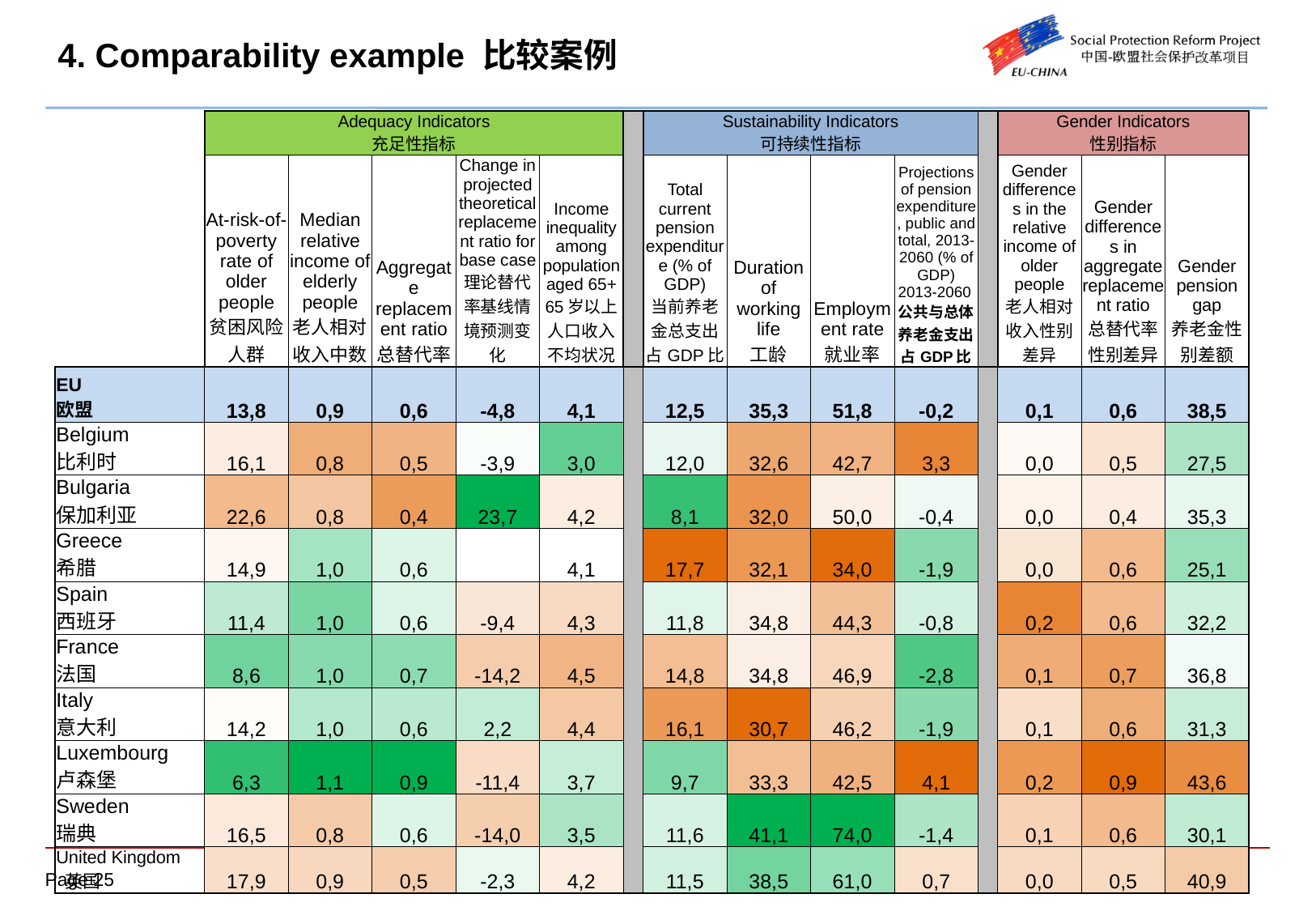

# 4. Comparability example 比较案例
|  | Adequacy Indicators 充足性指标 |  |  |  |  |  | Sustainability Indicators 可持续性指标 |  |  |  |  | Gender Indicators 性别指标 |  |  |
| --- | --- | --- | --- | --- | --- | --- | --- | --- | --- | --- | --- | --- | --- | --- |
|  | At-risk-of-poverty rate of older people 贫困风险人群 | Median relative income of elderly people 老人相对收入中数 | Aggregate replacement ratio 总替代率 | Change in projected theoretical replacement ratio for base case 理论替代率基线情境预测变化 | Income inequality among population aged 65+ 65岁以上人口收入不均状况 |  | Total current pension expenditure (% of GDP) 当前养老金总支出占GDP比 | Duration of working life 工龄 | Employment rate 就业率 | Projections of pension expenditure, public and total, 2013-2060 (% of GDP) 2013-2060公共与总体养老金支出占GDP比 |  | Gender differences in the relative income of older people 老人相对收入性别差异 | Gender differences in aggregate replacement ratio 总替代率性别差异 | Gender pension gap 养老金性别差额 |
| EU 欧盟 | 13,8 | 0,9 | 0,6 | -4,8 | 4,1 |  | 12,5 | 35,3 | 51,8 | -0,2 |  | 0,1 | 0,6 | 38,5 |
| Belgium 比利时 | 16,1 | 0,8 | 0,5 | -3,9 | 3,0 |  | 12,0 | 32,6 | 42,7 | 3,3 |  | 0,0 | 0,5 | 27,5 |
| Bulgaria 保加利亚 | 22,6 | 0,8 | 0,4 | 23,7 | 4,2 |  | 8,1 | 32,0 | 50,0 | -0,4 |  | 0,0 | 0,4 | 35,3 |
| Greece 希腊 | 14,9 | 1,0 | 0,6 |  | 4,1 |  | 17,7 | 32,1 | 34,0 | -1,9 |  | 0,0 | 0,6 | 25,1 |
| Spain 西班牙 | 11,4 | 1,0 | 0,6 | -9,4 | 4,3 |  | 11,8 | 34,8 | 44,3 | -0,8 |  | 0,2 | 0,6 | 32,2 |
| France 法国 | 8,6 | 1,0 | 0,7 | -14,2 | 4,5 |  | 14,8 | 34,8 | 46,9 | -2,8 |  | 0,1 | 0,7 | 36,8 |
| Italy 意大利 | 14,2 | 1,0 | 0,6 | 2,2 | 4,4 |  | 16,1 | 30,7 | 46,2 | -1,9 |  | 0,1 | 0,6 | 31,3 |
| Luxembourg 卢森堡 | 6,3 | 1,1 | 0,9 | -11,4 | 3,7 |  | 9,7 | 33,3 | 42,5 | 4,1 |  | 0,2 | 0,9 | 43,6 |
| Sweden 瑞典 | 16,5 | 0,8 | 0,6 | -14,0 | 3,5 |  | 11,6 | 41,1 | 74,0 | -1,4 |  | 0,1 | 0,6 | 30,1 |
| United Kingdom 英国 | 17,9 | 0,9 | 0,5 | -2,3 | 4,2 |  | 11,5 | 38,5 | 61,0 | 0,7 |  | 0,0 | 0,5 | 40,9 |